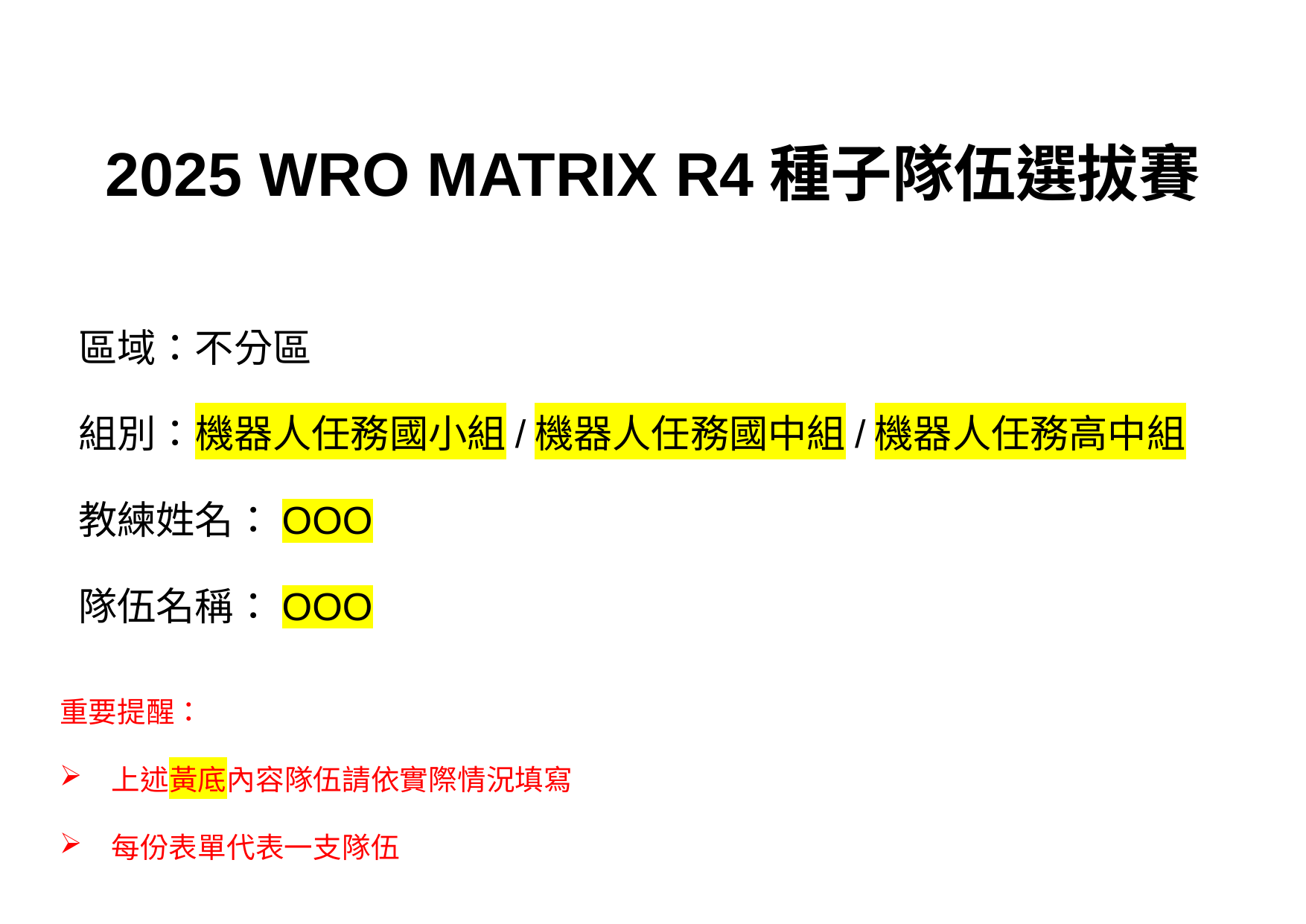

# 2025 WRO MATRIX R4種子隊伍選拔賽
區域：不分區
組別：機器人任務國小組/機器人任務國中組/機器人任務高中組
教練姓名：OOO
隊伍名稱：OOO
重要提醒：
上述黃底內容隊伍請依實際情況填寫
每份表單代表一支隊伍